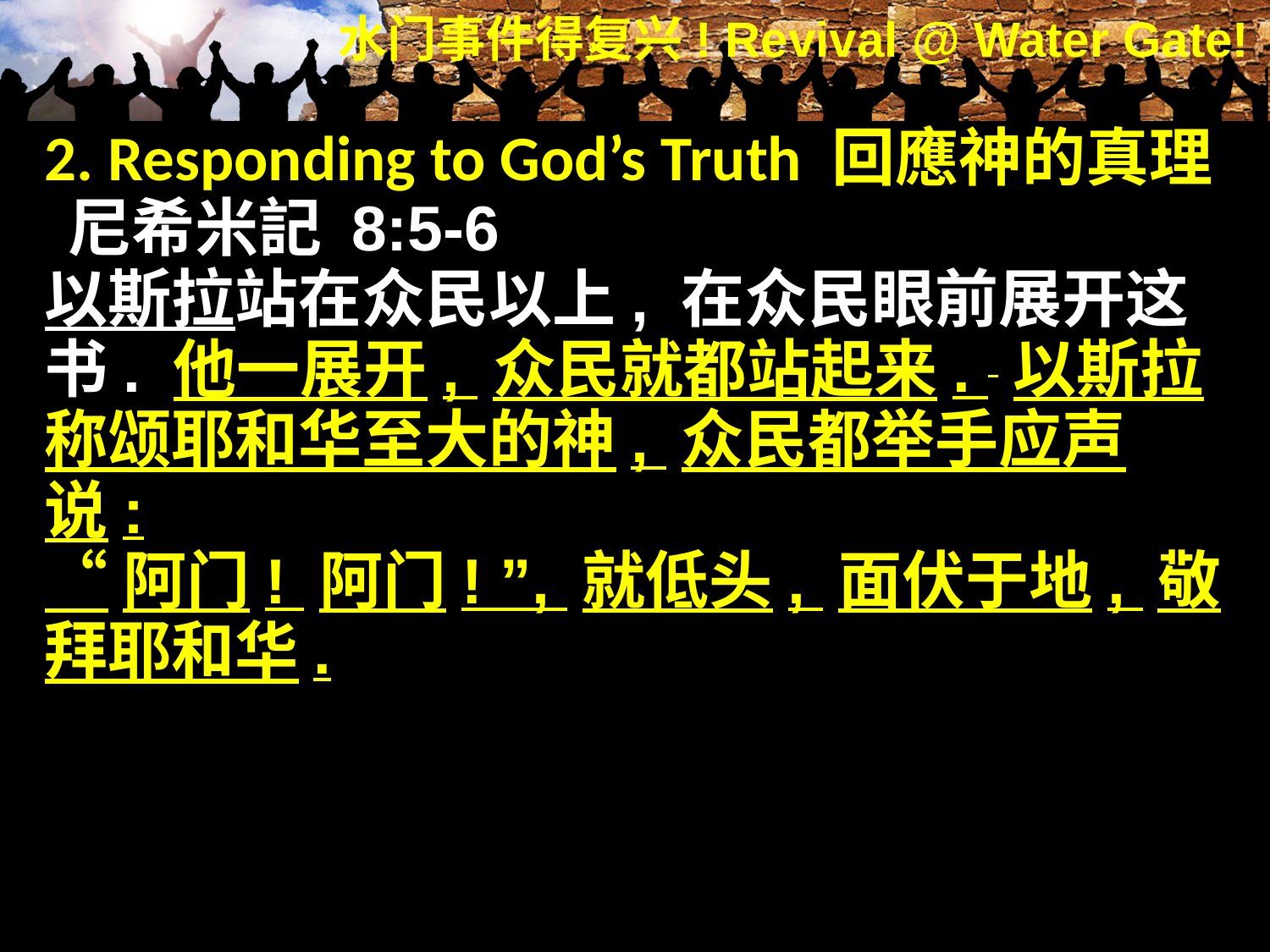

2. Responding to God’s Truth 回應神的真理
 尼希米記 8:5-6
以斯拉站在众民以上, 在众民眼前展开这
书. 他一展开, 众民就都站起来.  以斯拉称颂耶和华至大的神, 众民都举手应声说:
“阿门! 阿门! ”, 就低头, 面伏于地, 敬拜耶和华.